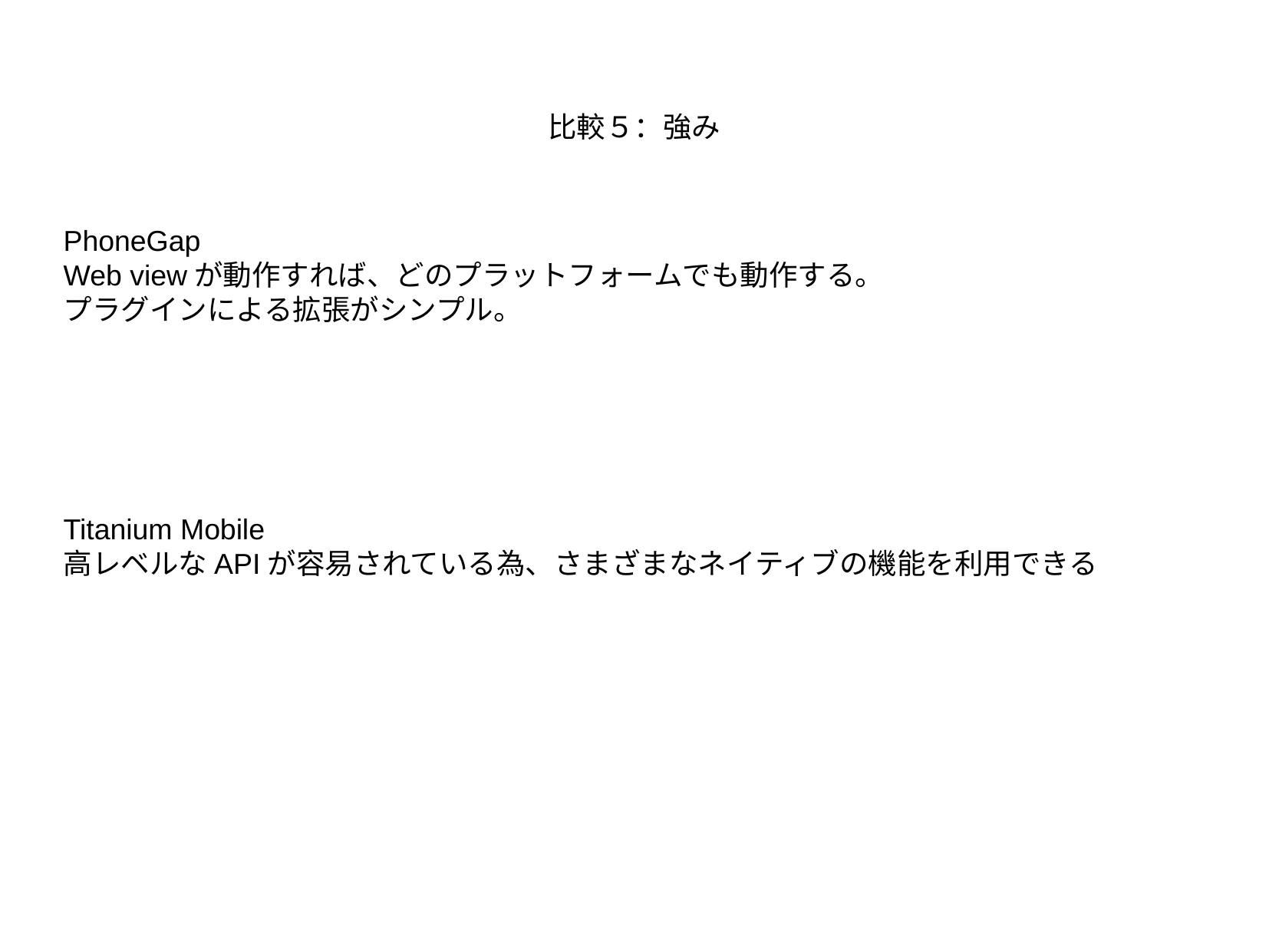

比較５：強み
PhoneGap
Web viewが動作すれば、どのプラットフォームでも動作する。
プラグインによる拡張がシンプル。

Titanium Mobile
高レベルなAPIが容易されている為、さまざまなネイティブの機能を利用できる